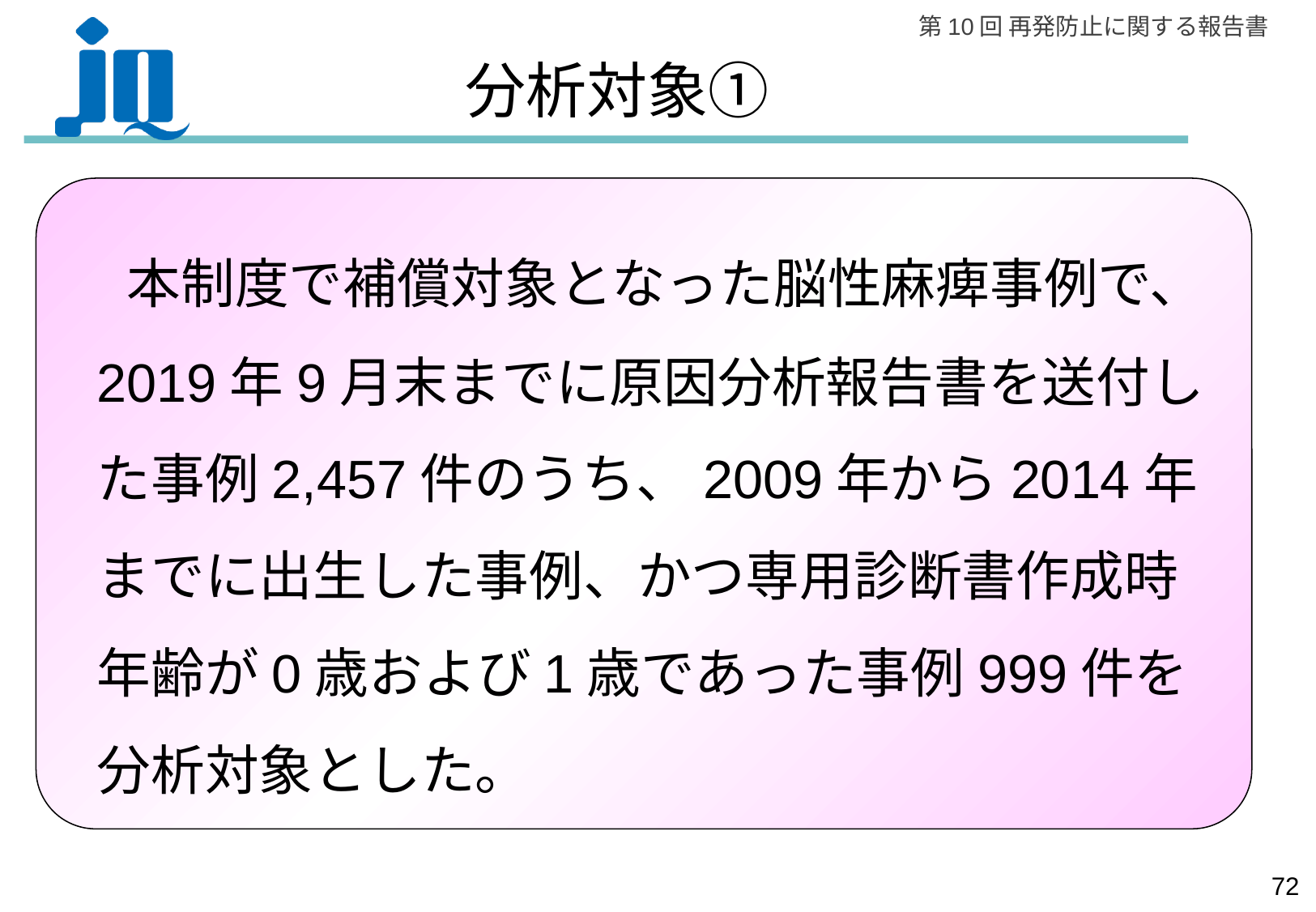

# 分析対象①
　本制度で補償対象となった脳性麻痺事例で、2019年9月末までに原因分析報告書を送付した事例2,457件のうち、2009年から2014年までに出生した事例、かつ専用診断書作成時年齢が0歳および1歳であった事例999件を分析対象とした。
72